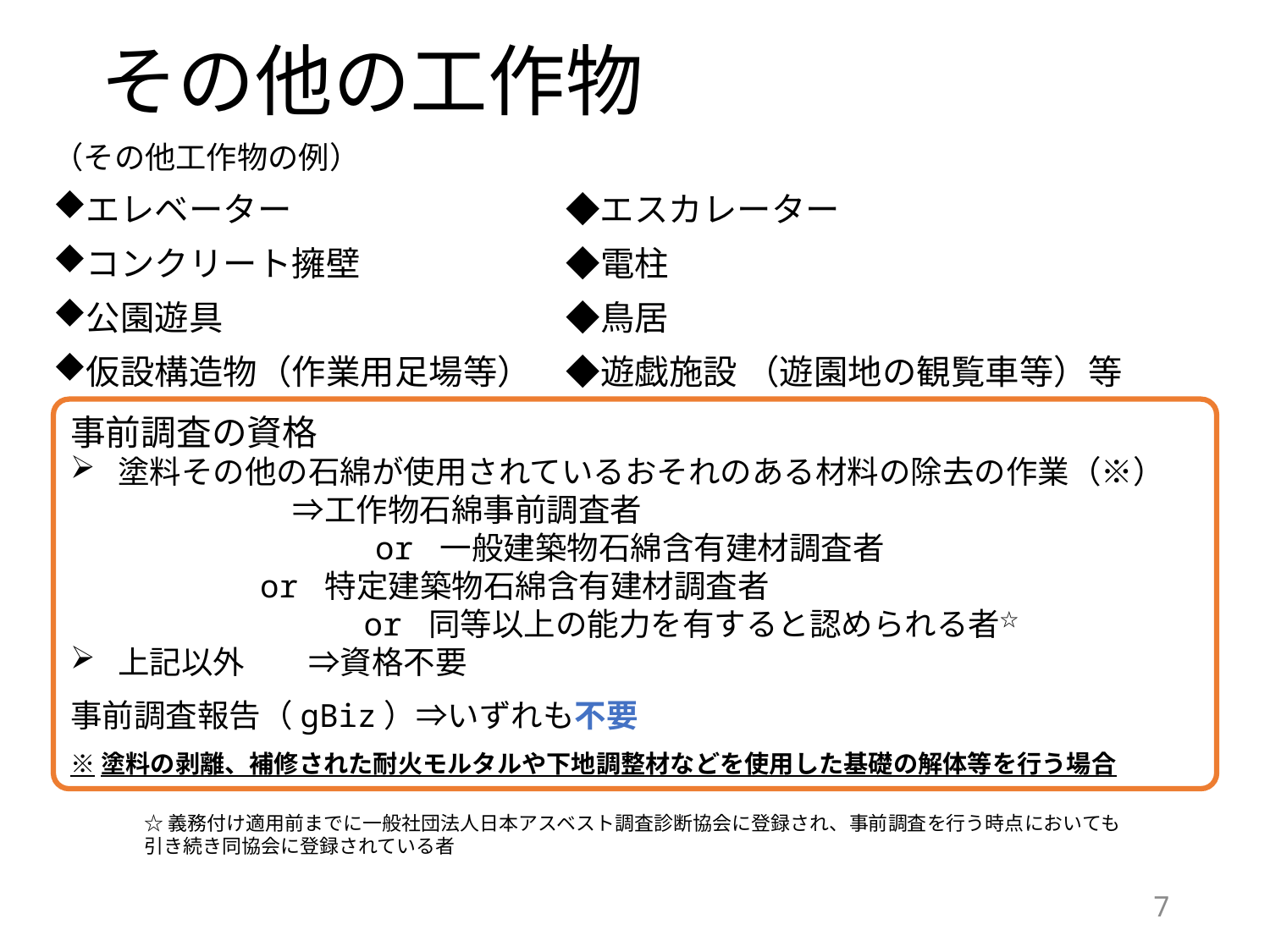

# その他の工作物
（その他工作物の例）
エレベーター　　　　　　　　◆エスカレーター
コンクリート擁壁　　　　　　◆電柱
公園遊具　　　　　　　　　　◆鳥居
仮設構造物（作業用足場等）　◆遊戯施設 （遊園地の観覧車等）等

事前調査の資格
塗料その他の石綿が使用されているおそれのある材料の除去の作業（※）
　　　　　　　⇒工作物石綿事前調査者
                or 一般建築物石綿含有建材調査者
          　　　 or 特定建築物石綿含有建材調査者
　　　　　　　　　or 同等以上の能力を有すると認められる者☆
上記以外　　⇒資格不要

事前調査報告（gBiz）⇒いずれも不要

※塗料の剥離、補修された耐火モルタルや下地調整材などを使用した基礎の解体等を行う場合
☆義務付け適用前までに一般社団法人日本アスベスト調査診断協会に登録され、事前調査を行う時点においても引き続き同協会に登録されている者
7